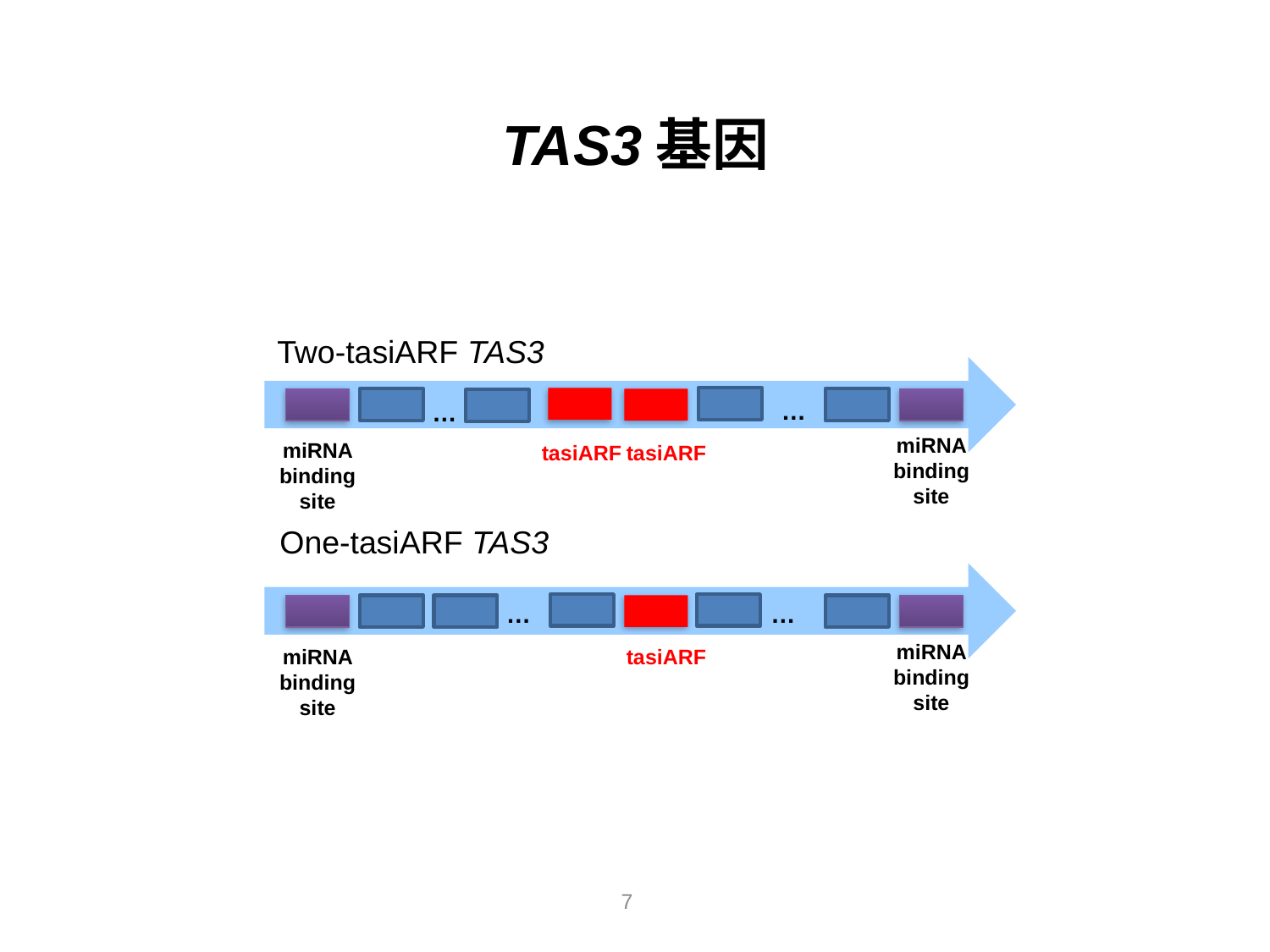

# TAS3基因
Two-tasiARF TAS3

…
…
miRNA binding
site
miRNA binding
site
tasiARF
tasiARF
One-tasiARF TAS3

…
…

miRNA binding
site
miRNA binding
site
tasiARF
7